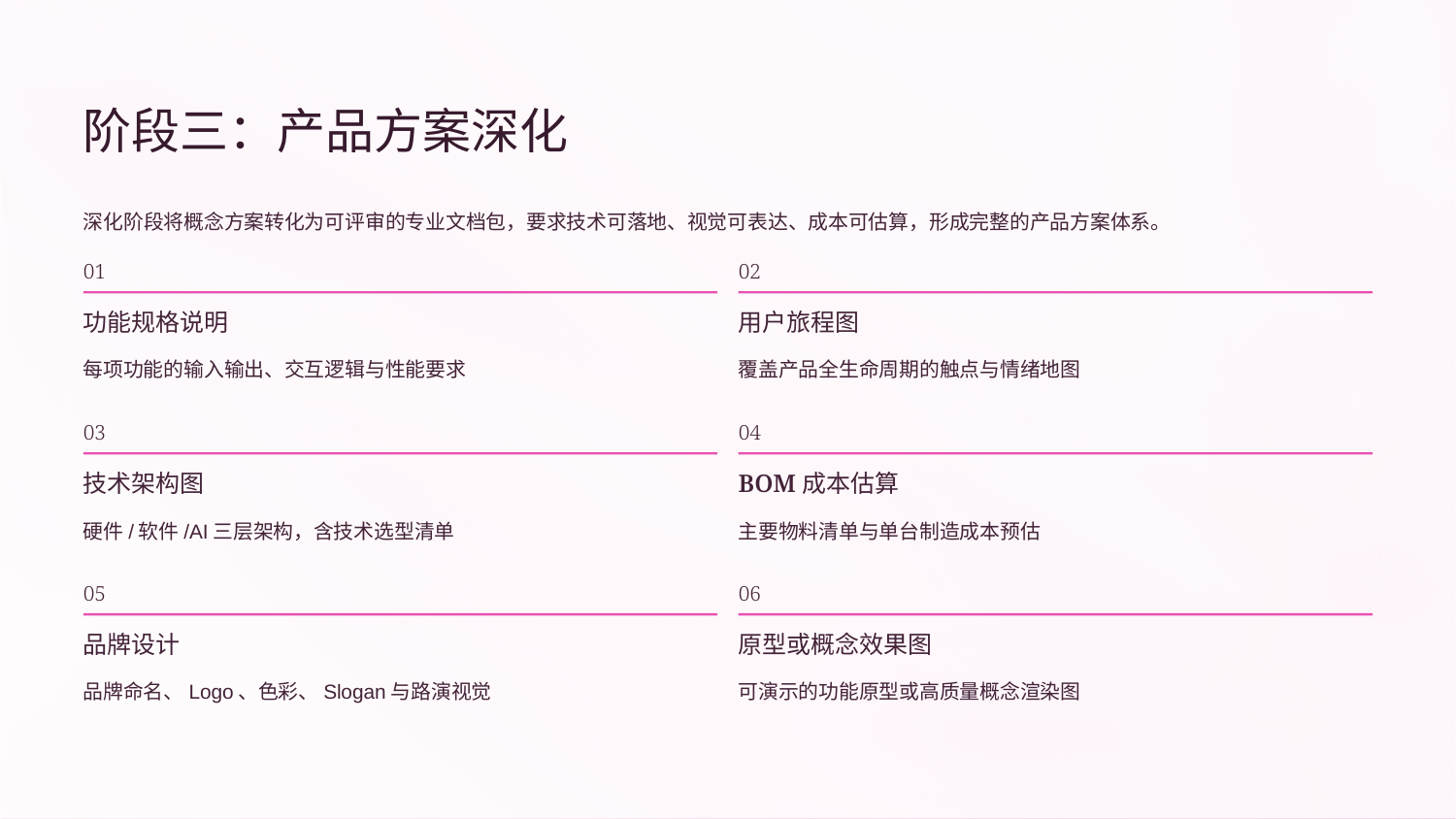

阶段三：产品方案深化
深化阶段将概念方案转化为可评审的专业文档包，要求技术可落地、视觉可表达、成本可估算，形成完整的产品方案体系。
01
02

功能规格说明
用户旅程图
每项功能的输入输出、交互逻辑与性能要求
覆盖产品全生命周期的触点与情绪地图
03
04

技术架构图
BOM成本估算
硬件/软件/AI三层架构，含技术选型清单
主要物料清单与单台制造成本预估
05
06

品牌设计
原型或概念效果图
品牌命名、Logo、色彩、Slogan与路演视觉
可演示的功能原型或高质量概念渲染图